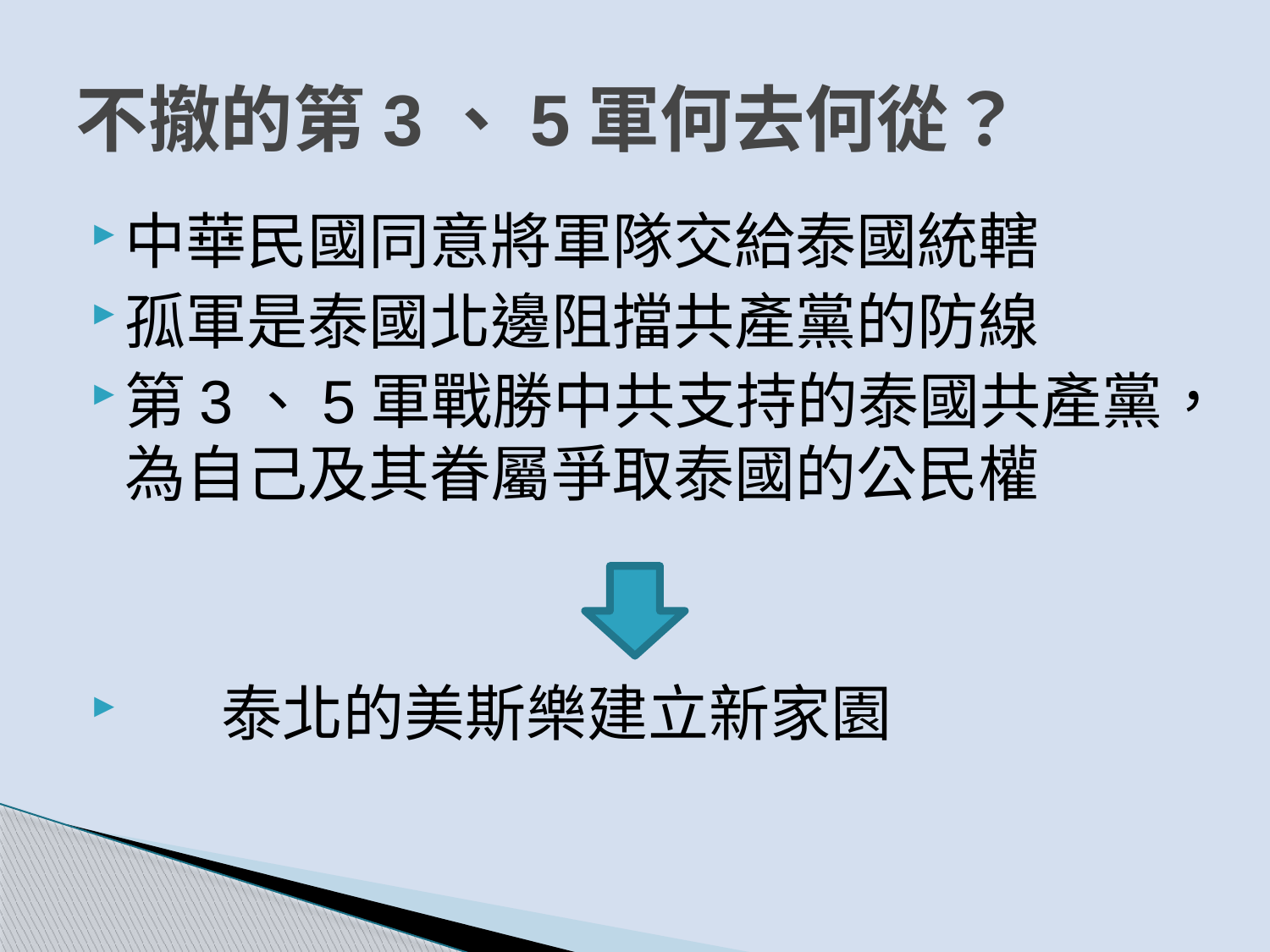

# 不撤的第3、5軍何去何從？
中華民國同意將軍隊交給泰國統轄
孤軍是泰國北邊阻擋共產黨的防線
第3、5軍戰勝中共支持的泰國共產黨，為自己及其眷屬爭取泰國的公民權

      泰北的美斯樂建立新家園